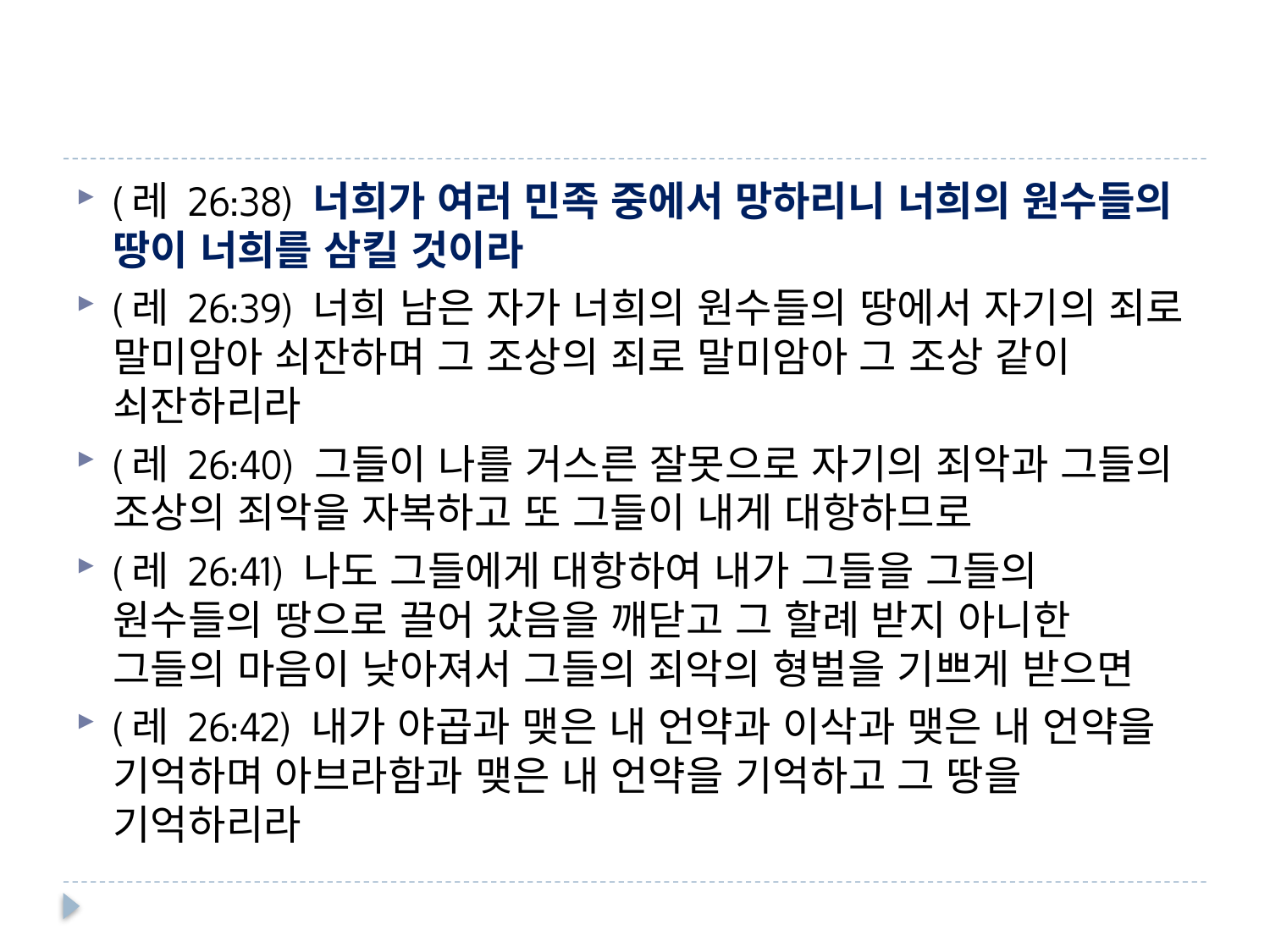

#
(레 26:38) 너희가 여러 민족 중에서 망하리니 너희의 원수들의 땅이 너희를 삼킬 것이라
(레 26:39) 너희 남은 자가 너희의 원수들의 땅에서 자기의 죄로 말미암아 쇠잔하며 그 조상의 죄로 말미암아 그 조상 같이 쇠잔하리라
(레 26:40) 그들이 나를 거스른 잘못으로 자기의 죄악과 그들의 조상의 죄악을 자복하고 또 그들이 내게 대항하므로
(레 26:41) 나도 그들에게 대항하여 내가 그들을 그들의 원수들의 땅으로 끌어 갔음을 깨닫고 그 할례 받지 아니한 그들의 마음이 낮아져서 그들의 죄악의 형벌을 기쁘게 받으면
(레 26:42) 내가 야곱과 맺은 내 언약과 이삭과 맺은 내 언약을 기억하며 아브라함과 맺은 내 언약을 기억하고 그 땅을 기억하리라